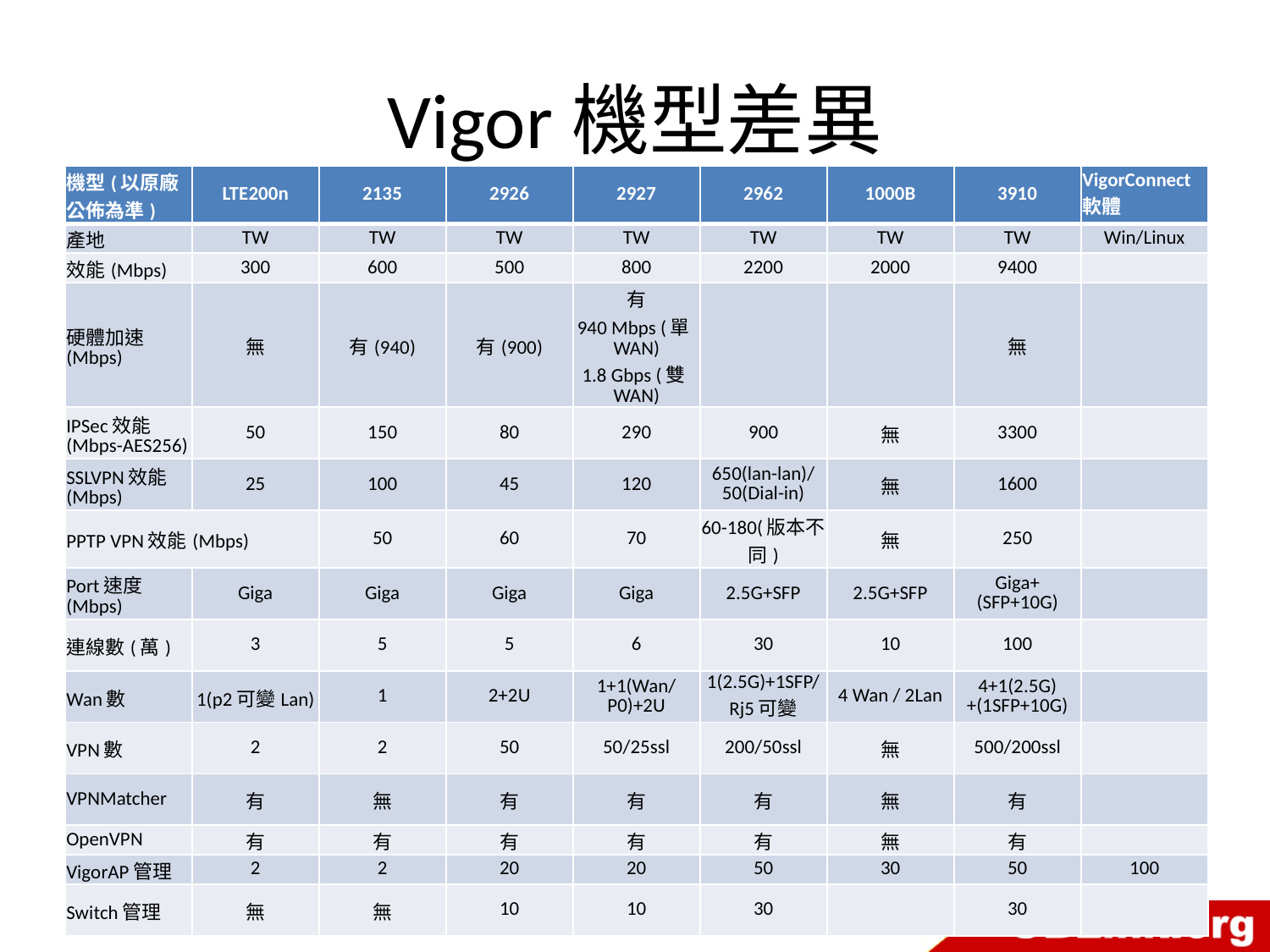

# Vigor機型差異
| 機型(以原廠公佈為準) | LTE200n | 2135 | 2926 | 2927 | 2962 | 1000B | 3910 | VigorConnect 軟體 |
| --- | --- | --- | --- | --- | --- | --- | --- | --- |
| 產地 | TW | TW | TW | TW | TW | TW | TW | Win/Linux |
| 效能(Mbps) | 300 | 600 | 500 | 800 | 2200 | 2000 | 9400 |  |
| 硬體加速(Mbps) | 無 | 有(940) | 有(900) | 有 940 Mbps (單WAN) 1.8 Gbps (雙WAN) |  |  | 無 |  |
| IPSec效能(Mbps-AES256) | 50 | 150 | 80 | 290 | 900 | 無 | 3300 |  |
| SSLVPN效能(Mbps) | 25 | 100 | 45 | 120 | 650(lan-lan)/50(Dial-in) | 無 | 1600 |  |
| PPTP VPN效能(Mbps) |  | 50 | 60 | 70 | 60-180(版本不同) | 無 | 250 |  |
| Port速度(Mbps) | Giga | Giga | Giga | Giga | 2.5G+SFP | 2.5G+SFP | Giga+(SFP+10G) |  |
| 連線數(萬) | 3 | 5 | 5 | 6 | 30 | 10 | 100 |  |
| Wan數 | 1(p2可變Lan) | 1 | 2+2U | 1+1(Wan/P0)+2U | 1(2.5G)+1SFP/Rj5可變 | 4 Wan / 2Lan | 4+1(2.5G)+(1SFP+10G) |  |
| VPN數 | 2 | 2 | 50 | 50/25ssl | 200/50ssl | 無 | 500/200ssl |  |
| VPNMatcher | 有 | 無 | 有 | 有 | 有 | 無 | 有 |  |
| OpenVPN | 有 | 有 | 有 | 有 | 有 | 無 | 有 |  |
| VigorAP管理 | 2 | 2 | 20 | 20 | 50 | 30 | 50 | 100 |
| Switch管理 | 無 | 無 | 10 | 10 | 30 |  | 30 |  |